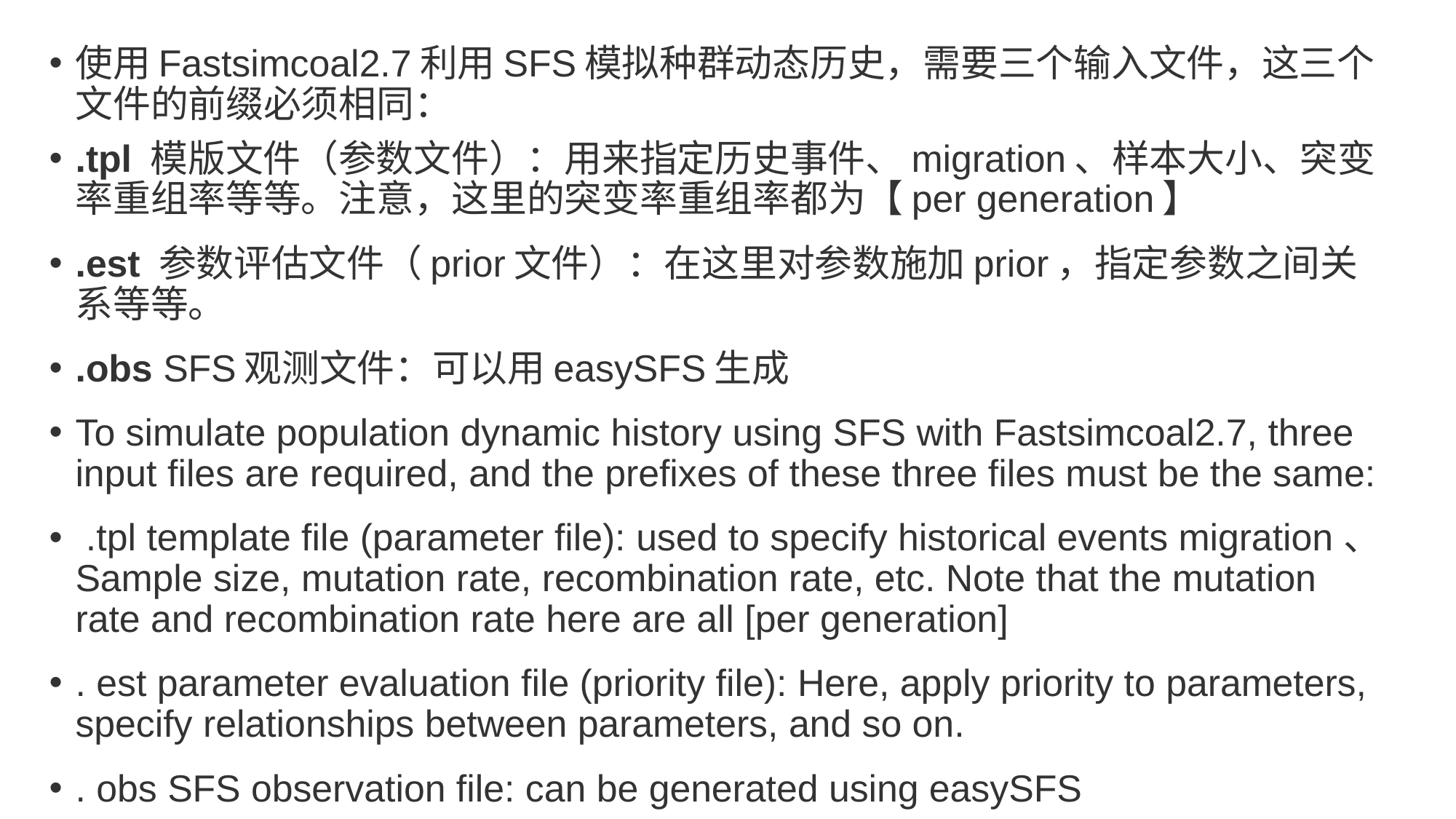

使用Fastsimcoal2.7利用SFS模拟种群动态历史，需要三个输入文件，这三个文件的前缀必须相同：
.tpl 模版文件（参数文件）：用来指定历史事件、migration、样本大小、突变率重组率等等。注意，这里的突变率重组率都为【per generation】
.est 参数评估文件（prior文件）：在这里对参数施加prior，指定参数之间关系等等。
.obs SFS观测文件：可以用easySFS生成
To simulate population dynamic history using SFS with Fastsimcoal2.7, three input files are required, and the prefixes of these three files must be the same:
 .tpl template file (parameter file): used to specify historical events migration、 Sample size, mutation rate, recombination rate, etc. Note that the mutation rate and recombination rate here are all [per generation]
. est parameter evaluation file (priority file): Here, apply priority to parameters, specify relationships between parameters, and so on.
. obs SFS observation file: can be generated using easySFS